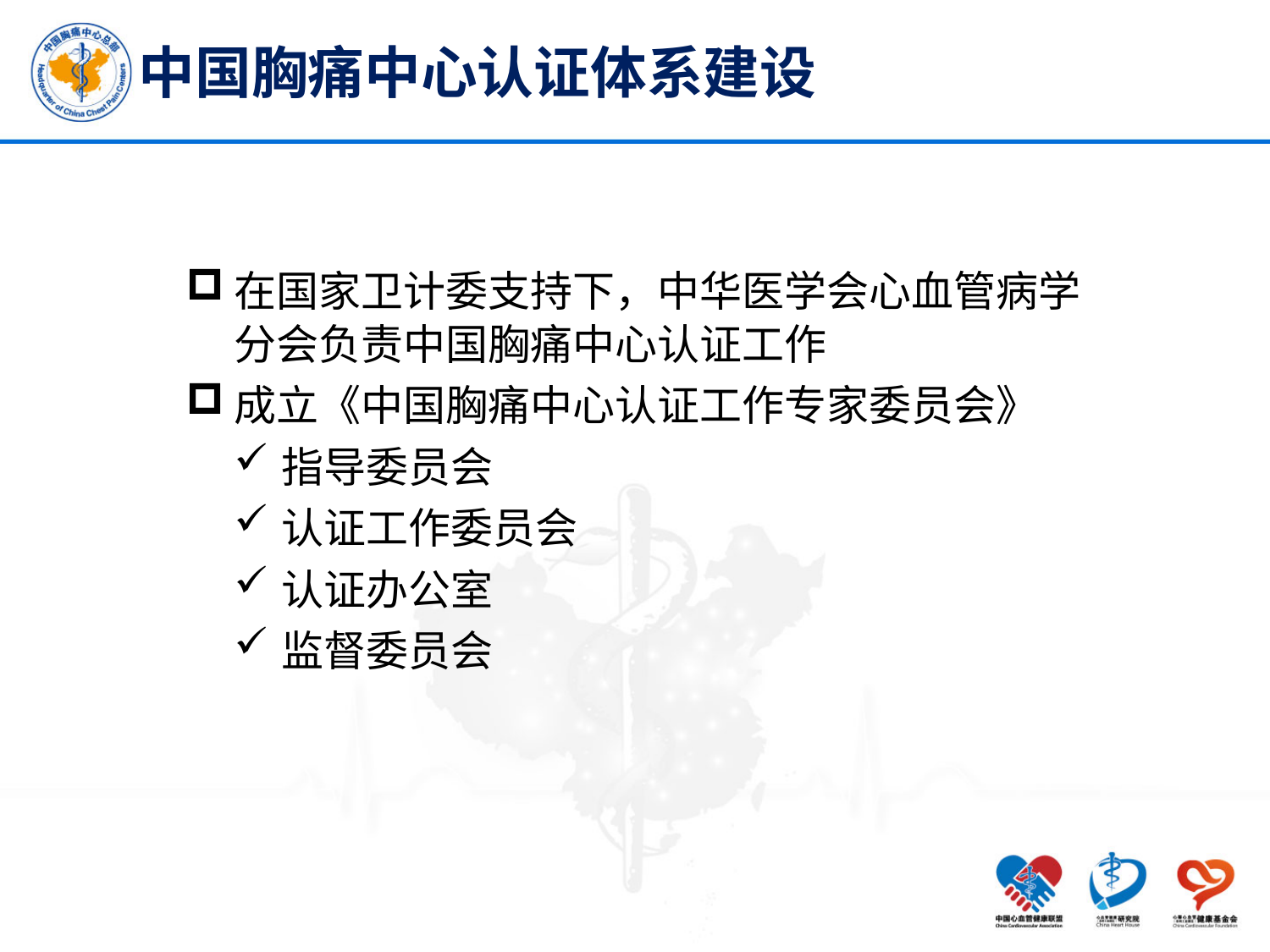

中国胸痛中心认证体系建设
在国家卫计委支持下，中华医学会心血管病学分会负责中国胸痛中心认证工作
成立《中国胸痛中心认证工作专家委员会》
指导委员会
认证工作委员会
认证办公室
监督委员会